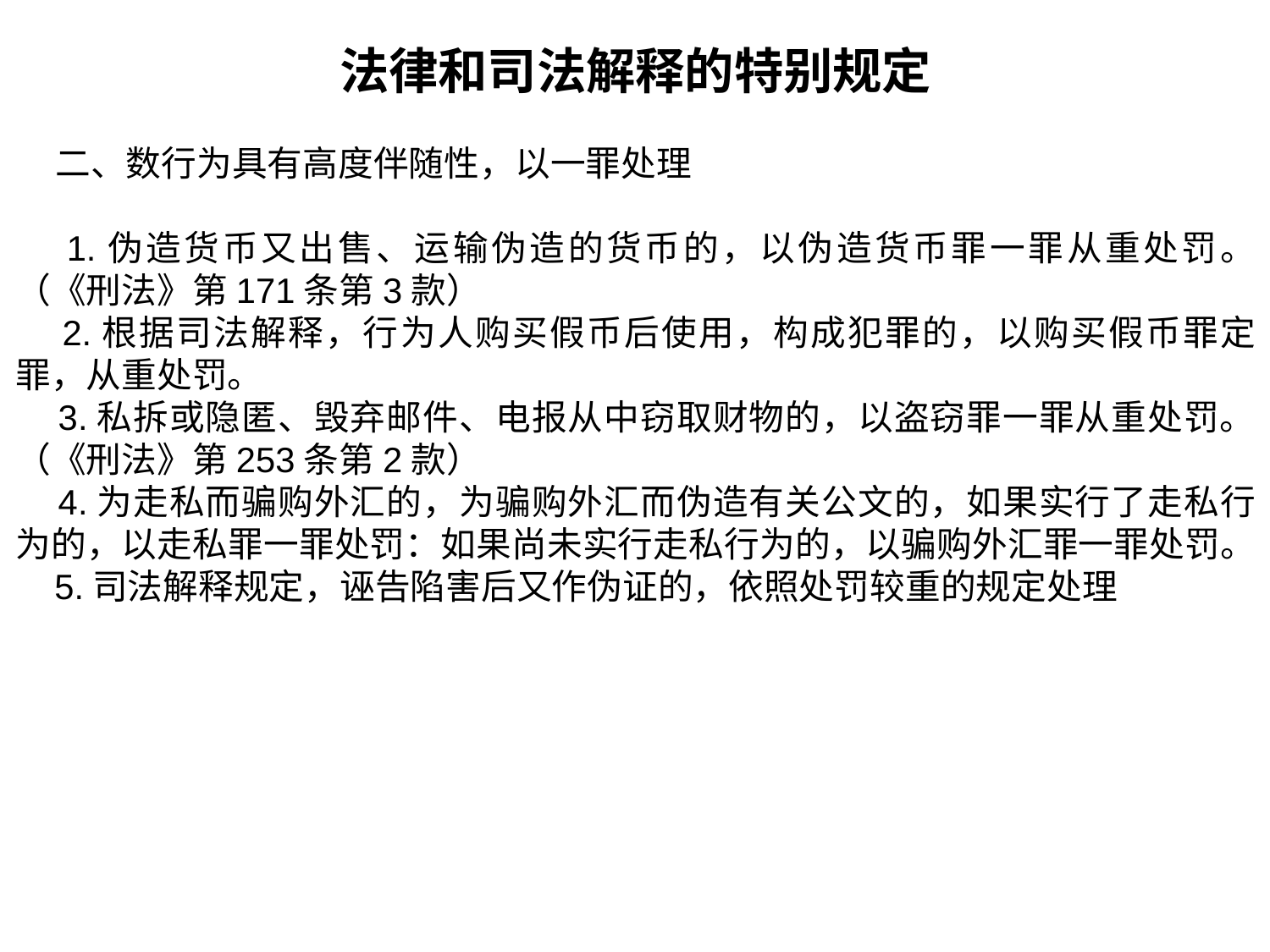

法律和司法解释的特别规定

    二、数行为具有高度伴随性，以一罪处理

    1.伪造货币又出售、运输伪造的货币的，以伪造货币罪一罪从重处罚。（《刑法》第171条第3款）
    2.根据司法解释，行为人购买假币后使用，构成犯罪的，以购买假币罪定罪，从重处罚。
    3.私拆或隐匿、毁弃邮件、电报从中窃取财物的，以盗窃罪一罪从重处罚。（《刑法》第253条第2款）
    4.为走私而骗购外汇的，为骗购外汇而伪造有关公文的，如果实行了走私行为的，以走私罪一罪处罚：如果尚未实行走私行为的，以骗购外汇罪一罪处罚。
    5.司法解释规定，诬告陷害后又作伪证的，依照处罚较重的规定处理